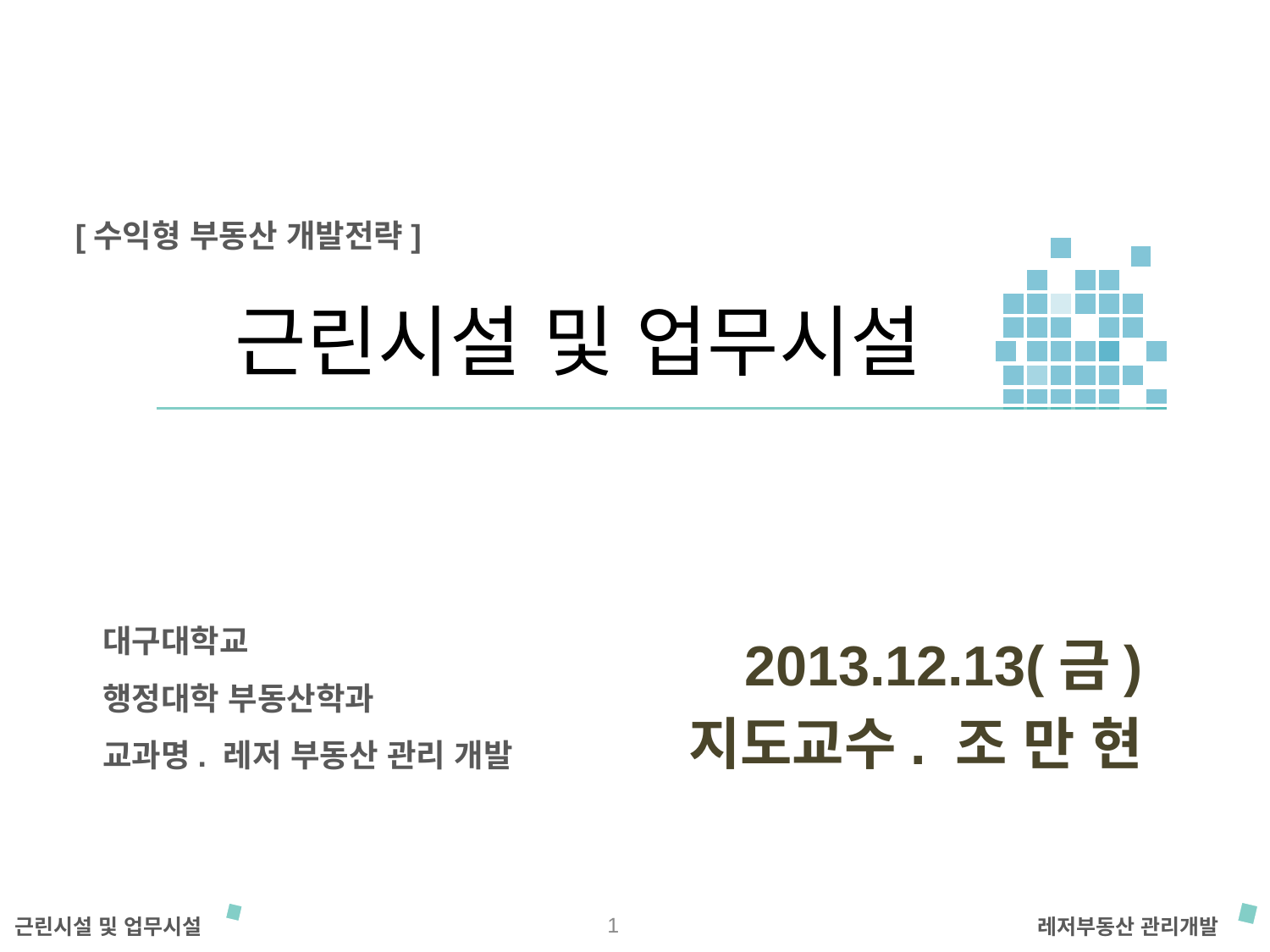

[수익형 부동산 개발전략]

# 근린시설 및 업무시설

대구대학교
행정대학 부동산학과
교과명. 레저 부동산 관리 개발
2013.12.13(금)
지도교수. 조 만 현
1